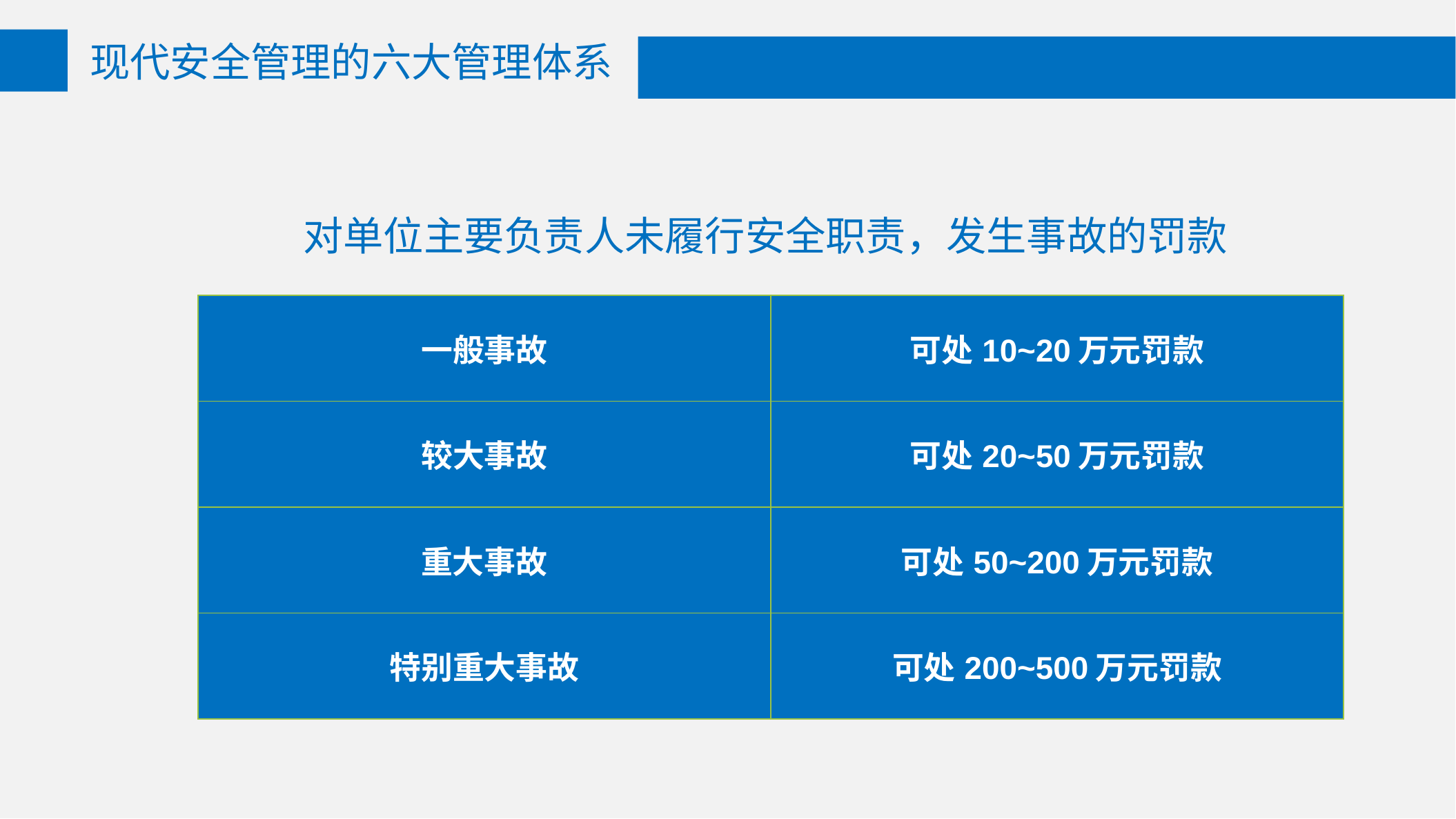

现代安全管理的六大管理体系

对单位主要负责人未履行安全职责，发生事故的罚款
| 一般事故 | 可处10~20万元罚款 |
| --- | --- |
| 较大事故 | 可处20~50万元罚款 |
| 重大事故 | 可处50~200万元罚款 |
| 特别重大事故 | 可处200~500万元罚款 |